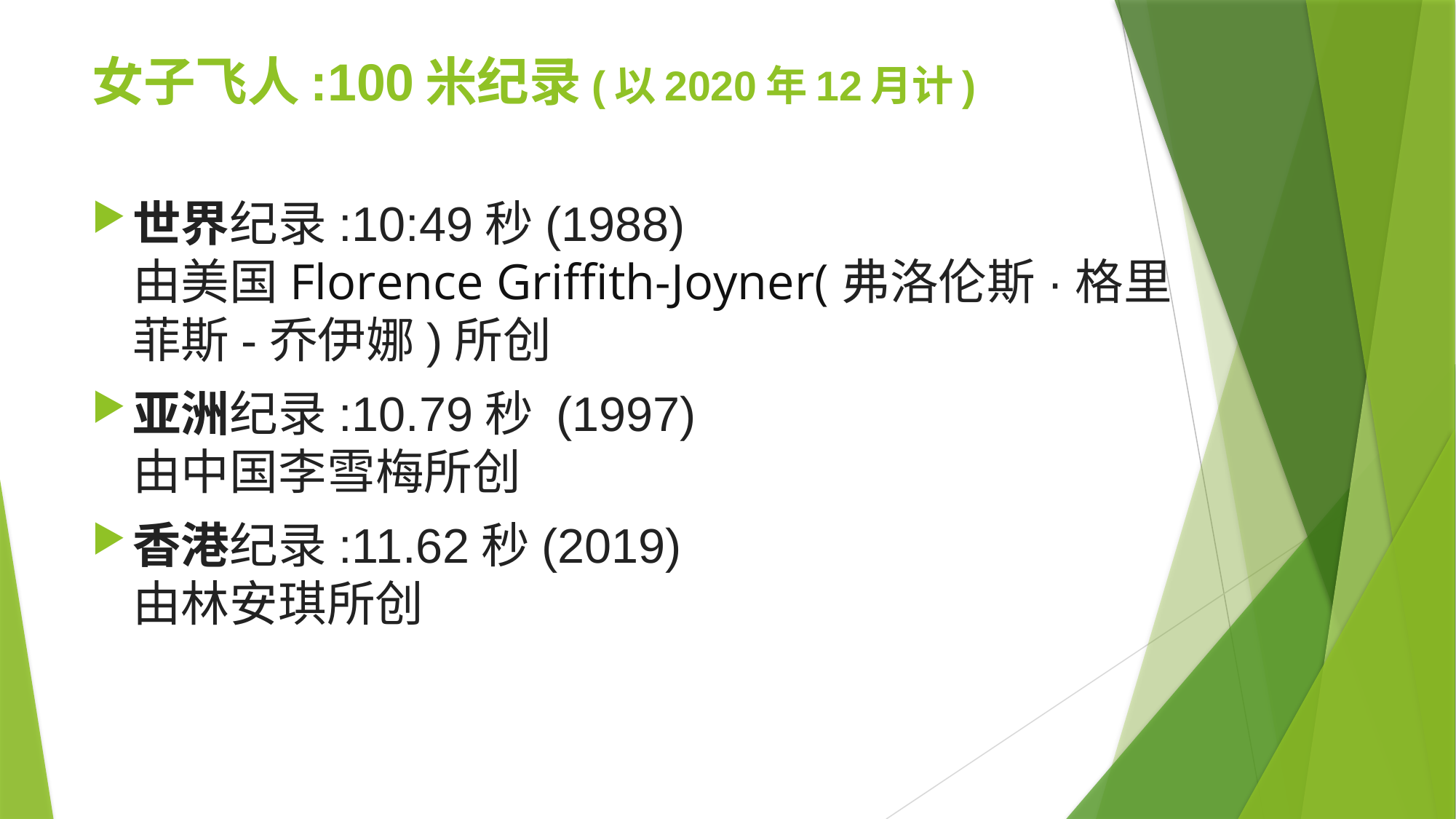

# 女子飞人:100米纪录(以2020年12月计)
世界纪录:10:49秒(1988)
由美国Florence Griffith-Joyner(弗洛伦斯·格里菲斯-乔伊娜)所创
亚洲纪录:10.79秒 (1997)
由中国李雪梅所创
香港纪录:11.62秒(2019)
由林安琪所创